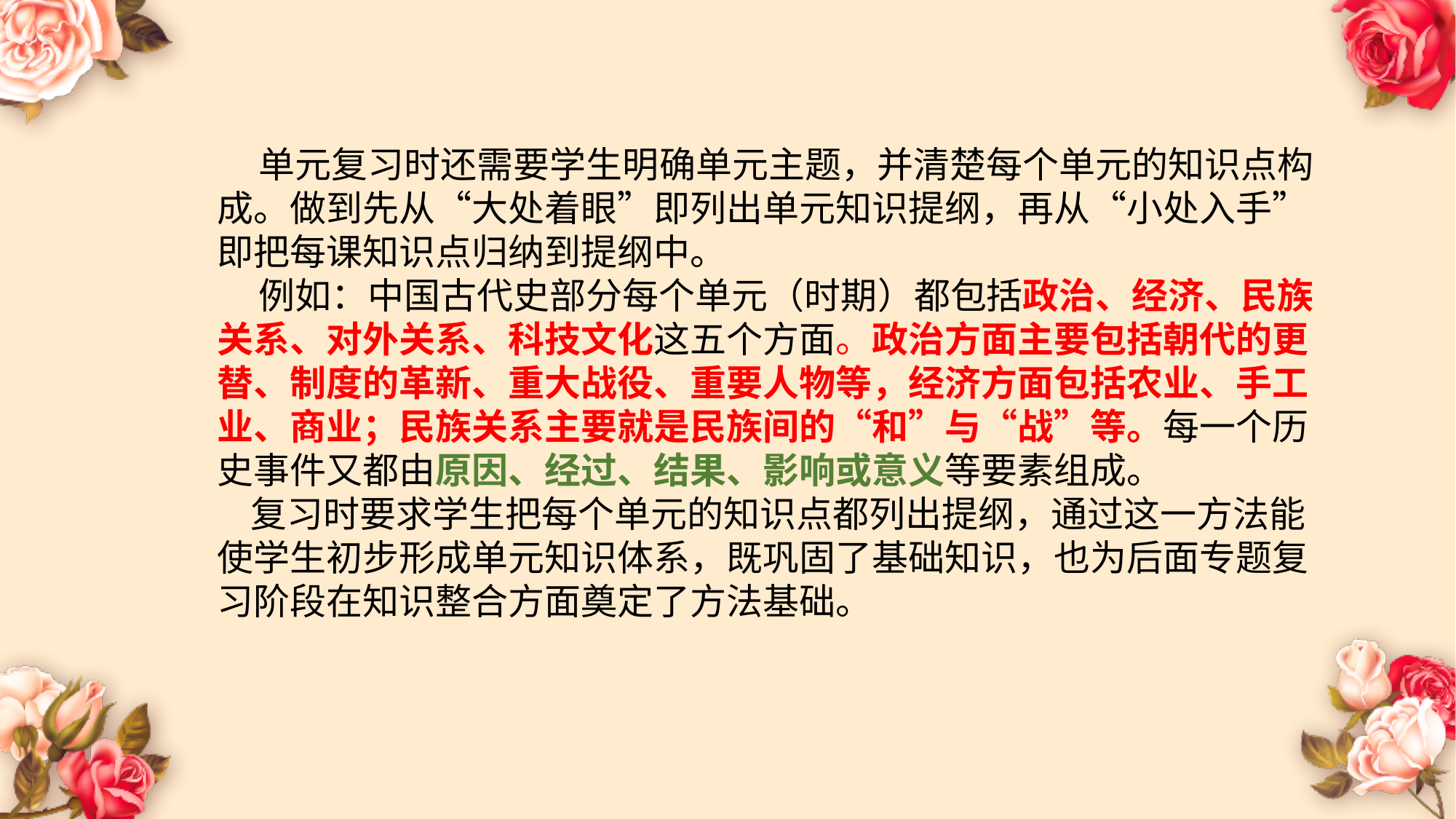

单元复习时还需要学生明确单元主题，并清楚每个单元的知识点构成。做到先从“大处着眼”即列出单元知识提纲，再从“小处入手”即把每课知识点归纳到提纲中。
    例如：中国古代史部分每个单元（时期）都包括政治、经济、民族关系、对外关系、科技文化这五个方面。政治方面主要包括朝代的更替、制度的革新、重大战役、重要人物等，经济方面包括农业、手工业、商业；民族关系主要就是民族间的“和”与“战”等。每一个历史事件又都由原因、经过、结果、影响或意义等要素组成。
   复习时要求学生把每个单元的知识点都列出提纲，通过这一方法能使学生初步形成单元知识体系，既巩固了基础知识，也为后面专题复习阶段在知识整合方面奠定了方法基础。